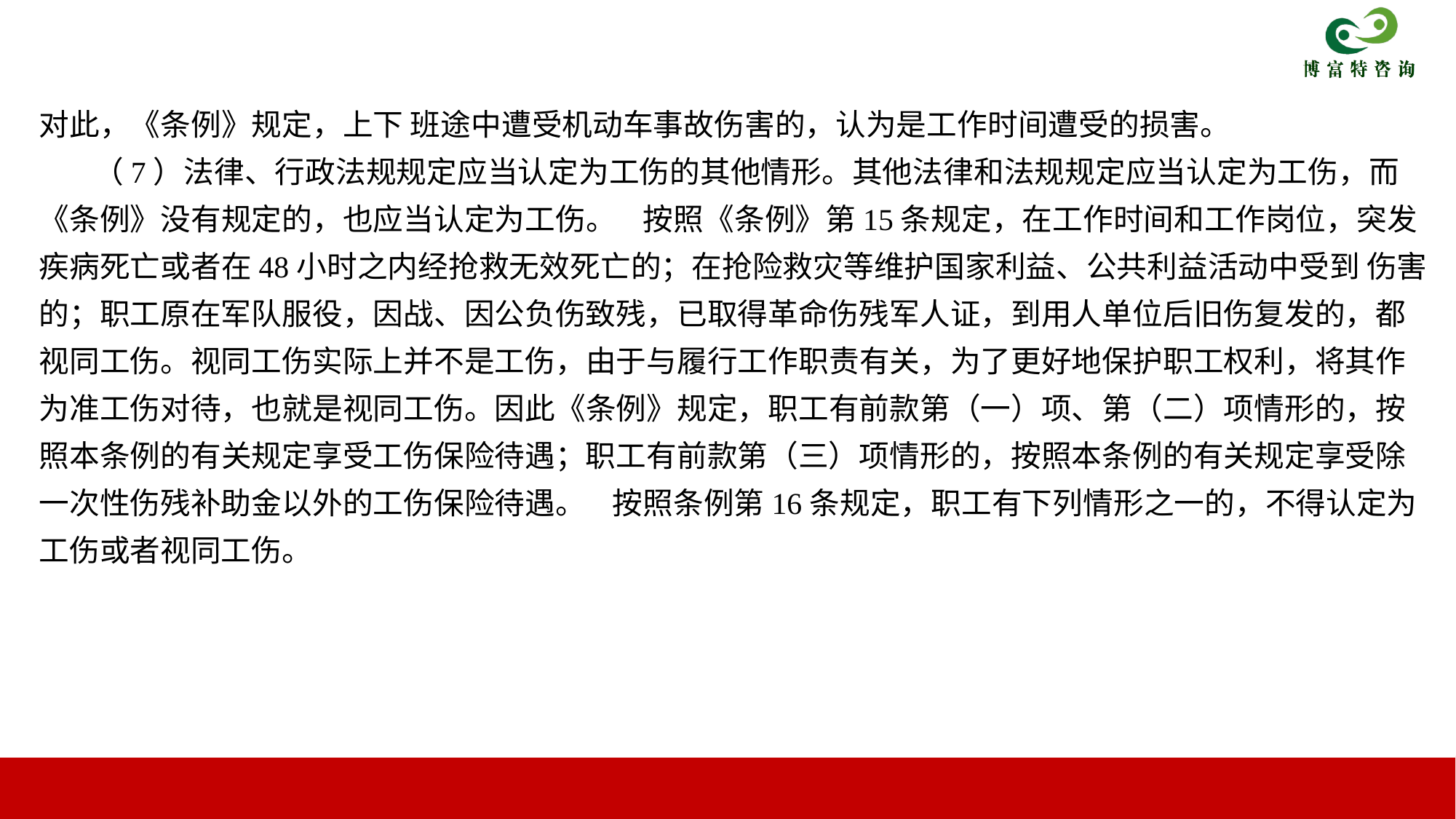

对此，《条例》规定，上下 班途中遭受机动车事故伤害的，认为是工作时间遭受的损害。
       （7）法律、行政法规规定应当认定为工伤的其他情形。其他法律和法规规定应当认定为工伤，而《条例》没有规定的，也应当认定为工伤。    按照《条例》第15条规定，在工作时间和工作岗位，突发疾病死亡或者在48小时之内经抢救无效死亡的；在抢险救灾等维护国家利益、公共利益活动中受到 伤害的；职工原在军队服役，因战、因公负伤致残，已取得革命伤残军人证，到用人单位后旧伤复发的，都视同工伤。视同工伤实际上并不是工伤，由于与履行工作职责有关，为了更好地保护职工权利，将其作为准工伤对待，也就是视同工伤。因此《条例》规定，职工有前款第（一）项、第（二）项情形的，按照本条例的有关规定享受工伤保险待遇；职工有前款第（三）项情形的，按照本条例的有关规定享受除一次性伤残补助金以外的工伤保险待遇。    按照条例第16条规定，职工有下列情形之一的，不得认定为工伤或者视同工伤。